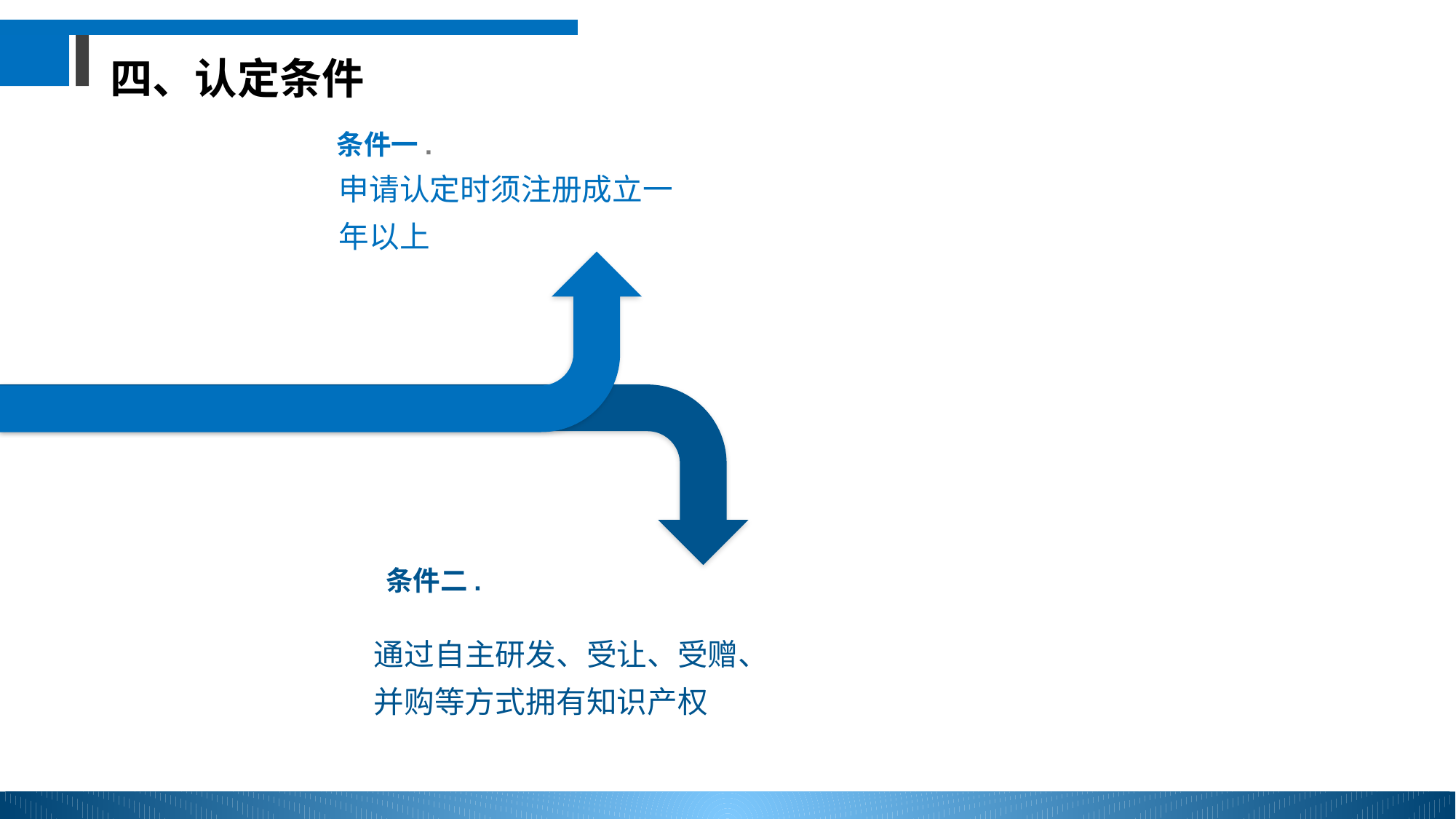

四、认定条件

条件一.
申请认定时须注册成立一年以上
条件二.
通过自主研发、受让、受赠、并购等方式拥有知识产权